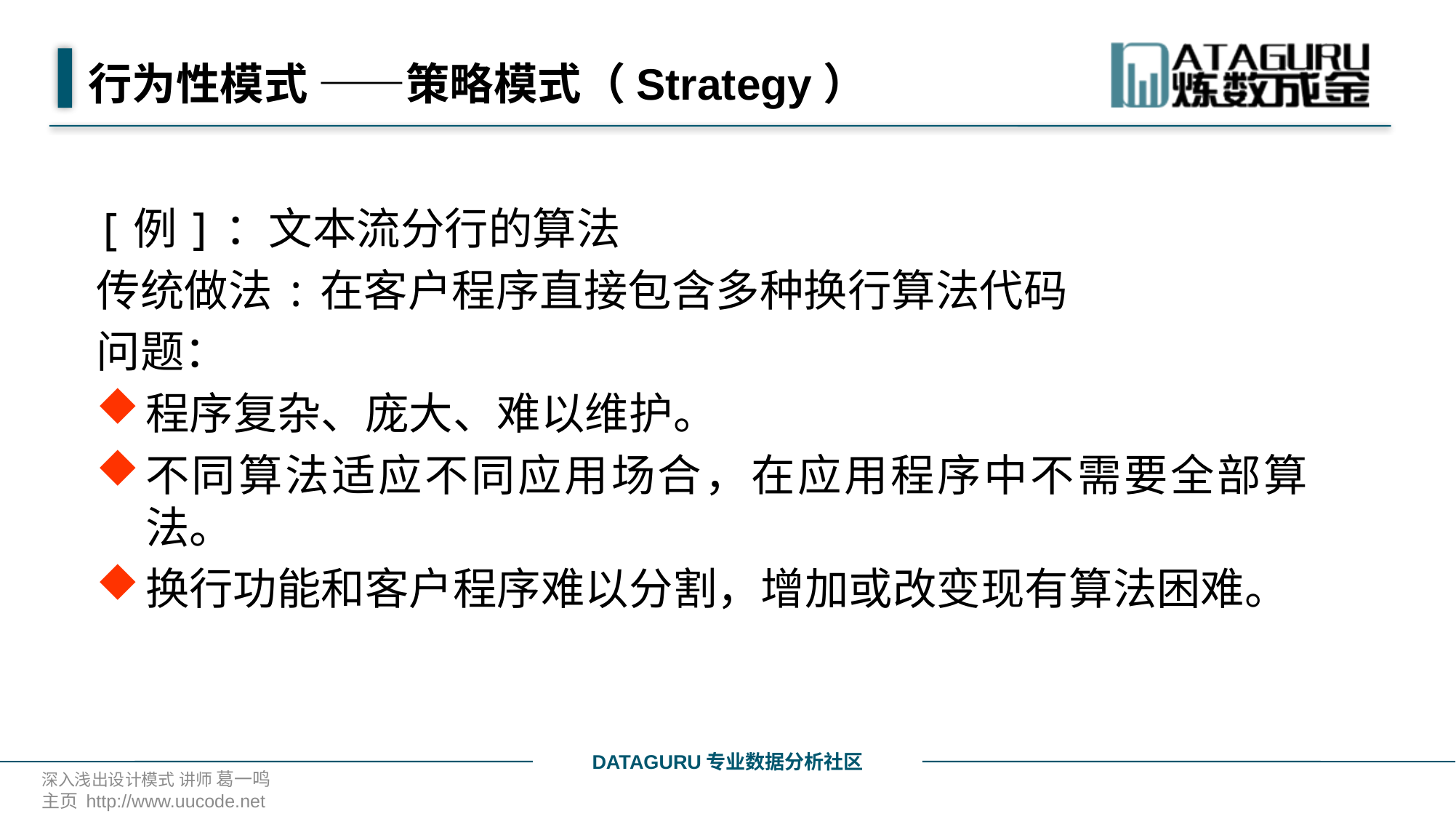

# 行为性模式 ——策略模式（Strategy）
[例]：文本流分行的算法
传统做法:在客户程序直接包含多种换行算法代码
问题：
程序复杂、庞大、难以维护。
不同算法适应不同应用场合，在应用程序中不需要全部算法。
换行功能和客户程序难以分割，增加或改变现有算法困难。